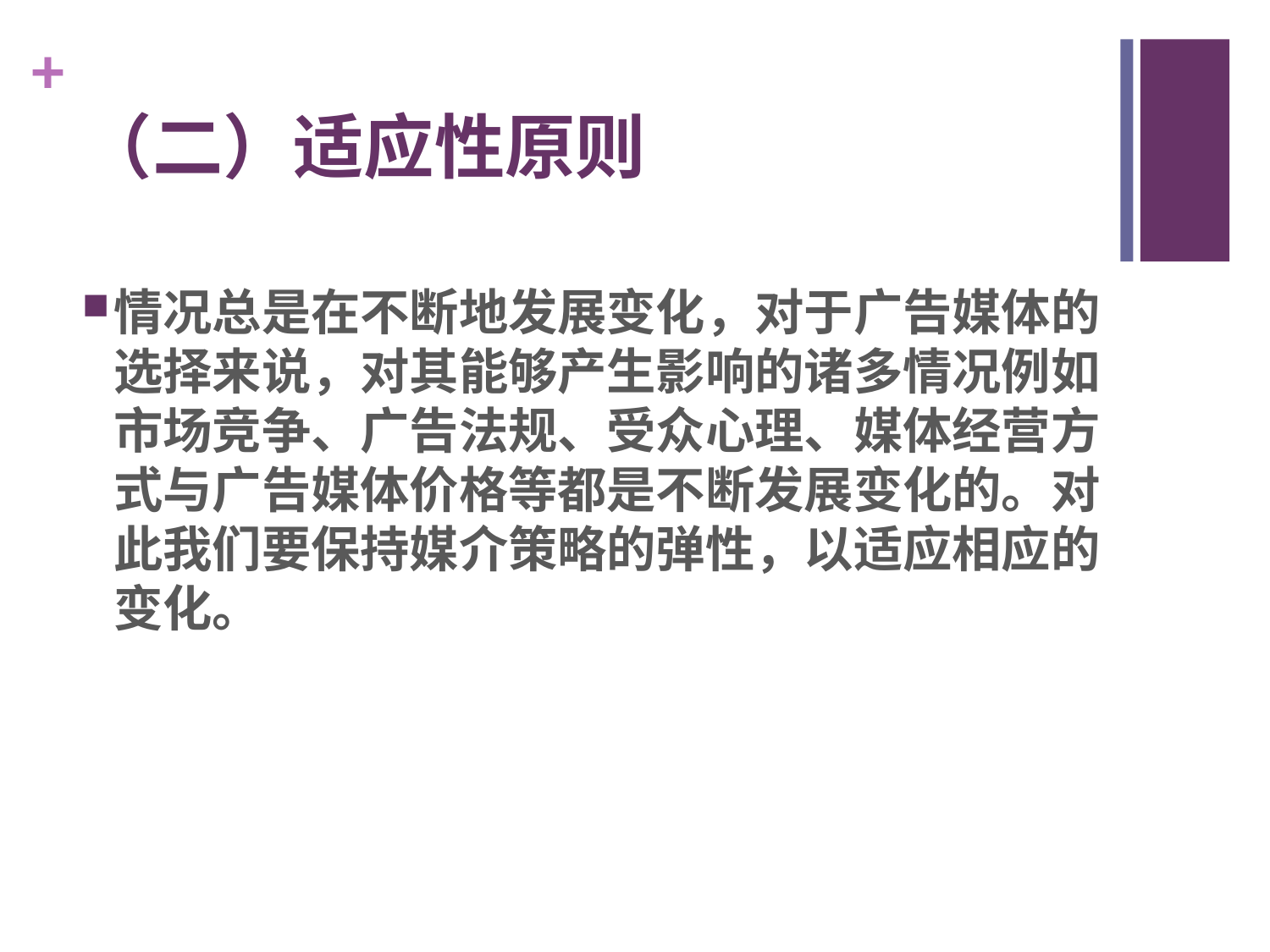

# （二）适应性原则
情况总是在不断地发展变化，对于广告媒体的选择来说，对其能够产生影响的诸多情况例如市场竞争、广告法规、受众心理、媒体经营方式与广告媒体价格等都是不断发展变化的。对此我们要保持媒介策略的弹性，以适应相应的变化。